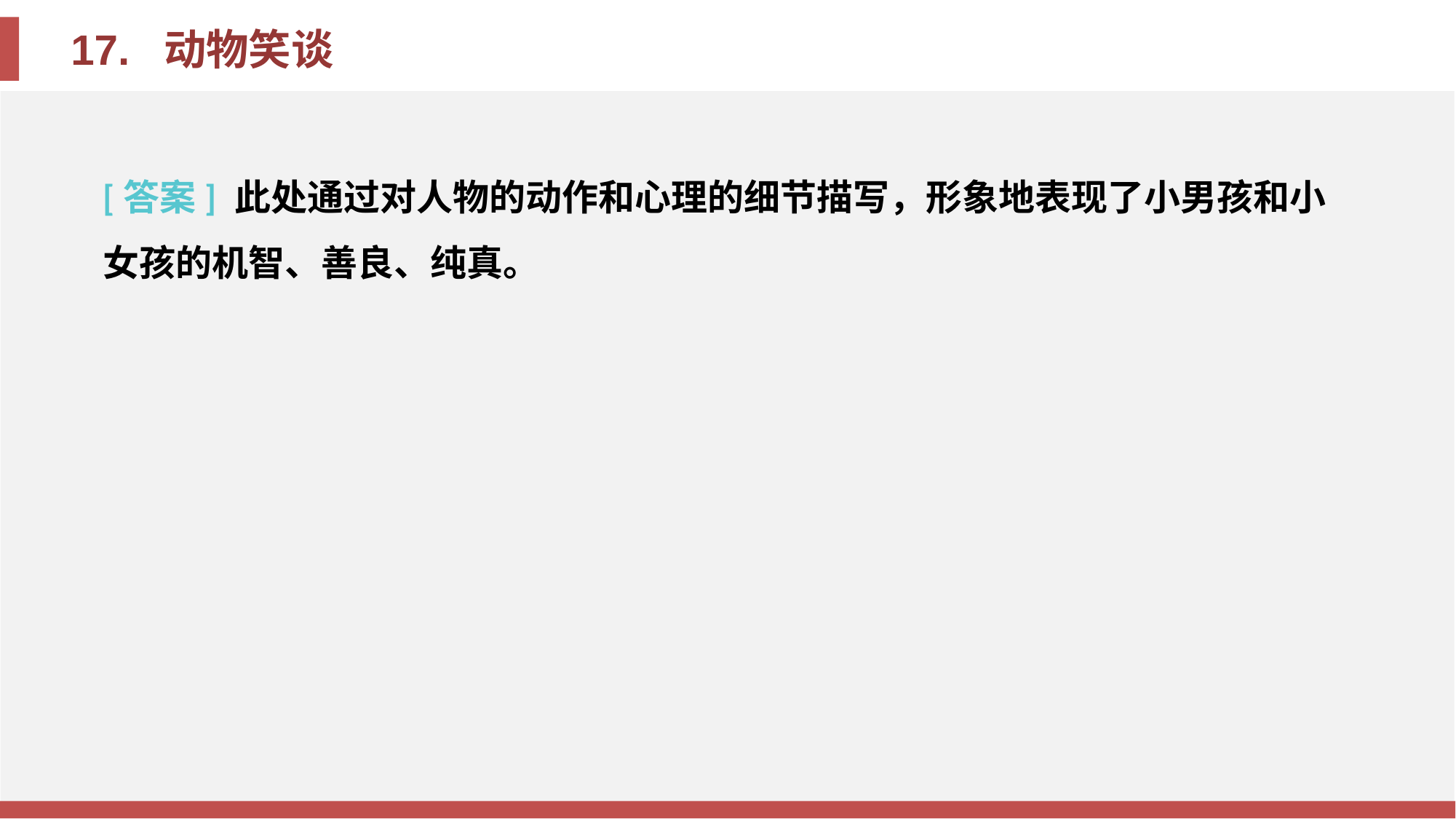

[答案] 此处通过对人物的动作和心理的细节描写，形象地表现了小男孩和小女孩的机智、善良、纯真。